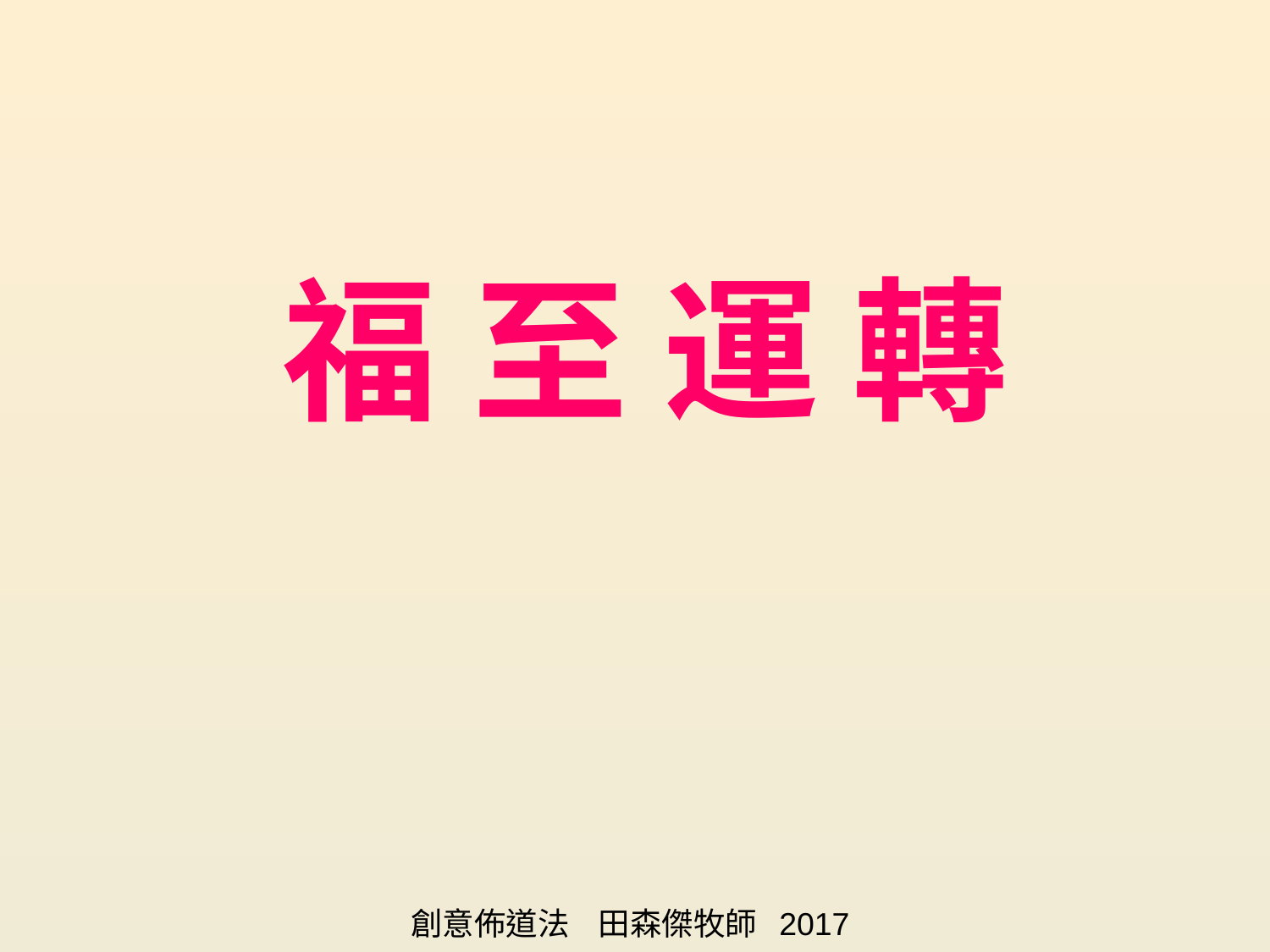

福 至 運 轉
創意佈道法    田森傑牧師  2017